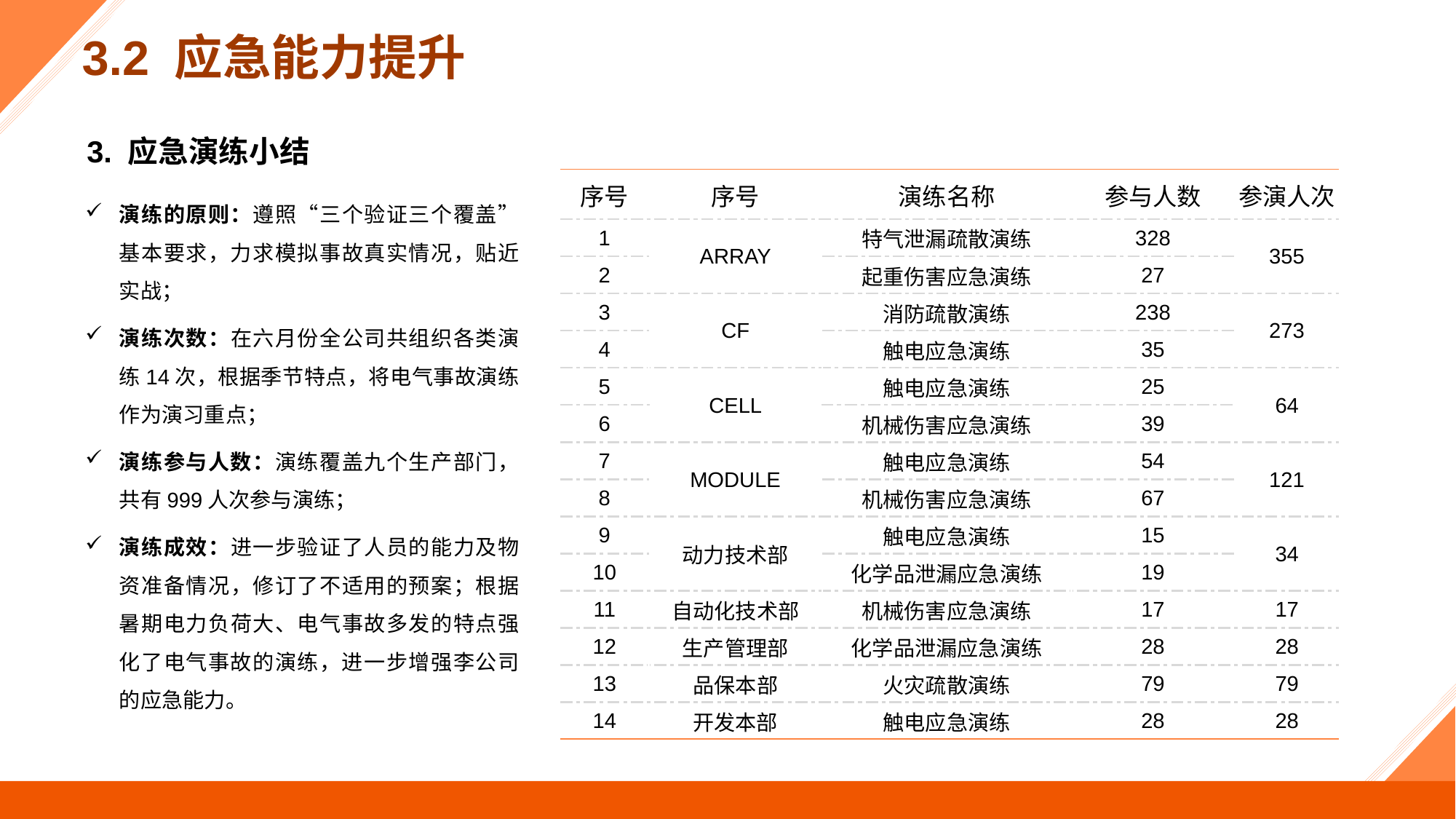

3.2 应急能力提升
3. 应急演练小结
| 序号 | 序号 | 演练名称 | 参与人数 | 参演人次 |
| --- | --- | --- | --- | --- |
| 1 | ARRAY | 特气泄漏疏散演练 | 328 | 355 |
| 2 |  | 起重伤害应急演练 | 27 |  |
| 3 | CF | 消防疏散演练 | 238 | 273 |
| 4 |  | 触电应急演练 | 35 |  |
| 5 | CELL | 触电应急演练 | 25 | 64 |
| 6 |  | 机械伤害应急演练 | 39 |  |
| 7 | MODULE | 触电应急演练 | 54 | 121 |
| 8 |  | 机械伤害应急演练 | 67 |  |
| 9 | 动力技术部 | 触电应急演练 | 15 | 34 |
| 10 |  | 化学品泄漏应急演练 | 19 |  |
| 11 | 自动化技术部 | 机械伤害应急演练 | 17 | 17 |
| 12 | 生产管理部 | 化学品泄漏应急演练 | 28 | 28 |
| 13 | 品保本部 | 火灾疏散演练 | 79 | 79 |
| 14 | 开发本部 | 触电应急演练 | 28 | 28 |
演练的原则：遵照“三个验证三个覆盖”基本要求，力求模拟事故真实情况，贴近实战；
演练次数：在六月份全公司共组织各类演练14次，根据季节特点，将电气事故演练作为演习重点；
演练参与人数：演练覆盖九个生产部门，共有999人次参与演练；
演练成效：进一步验证了人员的能力及物资准备情况，修订了不适用的预案；根据暑期电力负荷大、电气事故多发的特点强化了电气事故的演练，进一步增强李公司的应急能力。